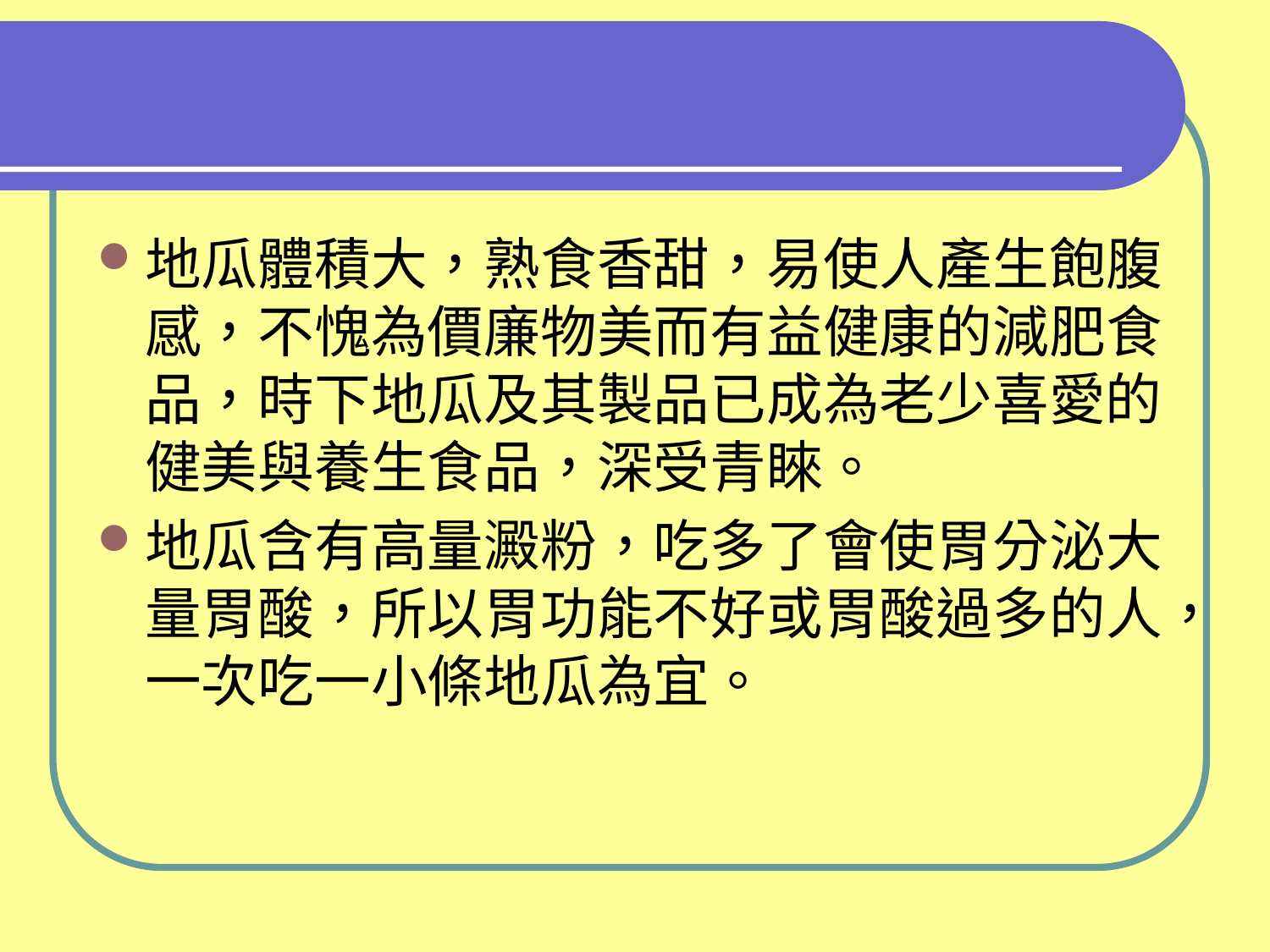

#
地瓜體積大，熟食香甜，易使人產生飽腹感，不愧為價廉物美而有益健康的減肥食品，時下地瓜及其製品已成為老少喜愛的健美與養生食品，深受青睞。
地瓜含有高量澱粉，吃多了會使胃分泌大量胃酸，所以胃功能不好或胃酸過多的人，一次吃一小條地瓜為宜。